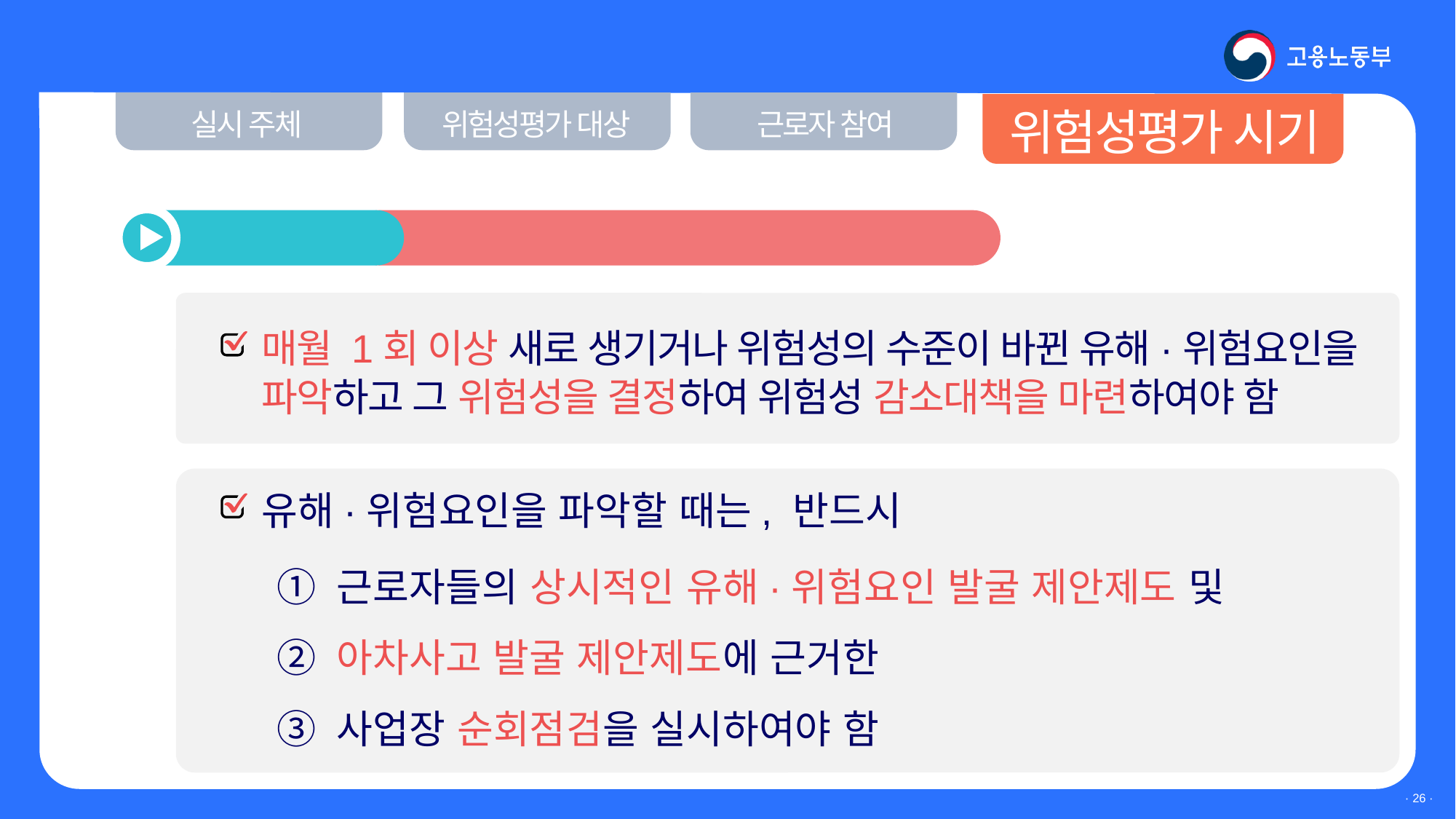

Ⅲ. 위험성평가 실시는 어떻게?

위험성평가 시기
실시 주체
위험성평가 대상
근로자 참여

     상시평가
     월 단위 (위험파악+대책마련)

매월 1회 이상 새로 생기거나 위험성의 수준이 바뀐 유해·위험요인을 파악하고 그 위험성을 결정하여 위험성 감소대책을 마련하여야 함

유해·위험요인을 파악할 때는, 반드시

① 근로자들의 상시적인 유해·위험요인 발굴 제안제도 및
② 아차사고 발굴 제안제도에 근거한
③ 사업장 순회점검을 실시하여야 함
· 26 ·